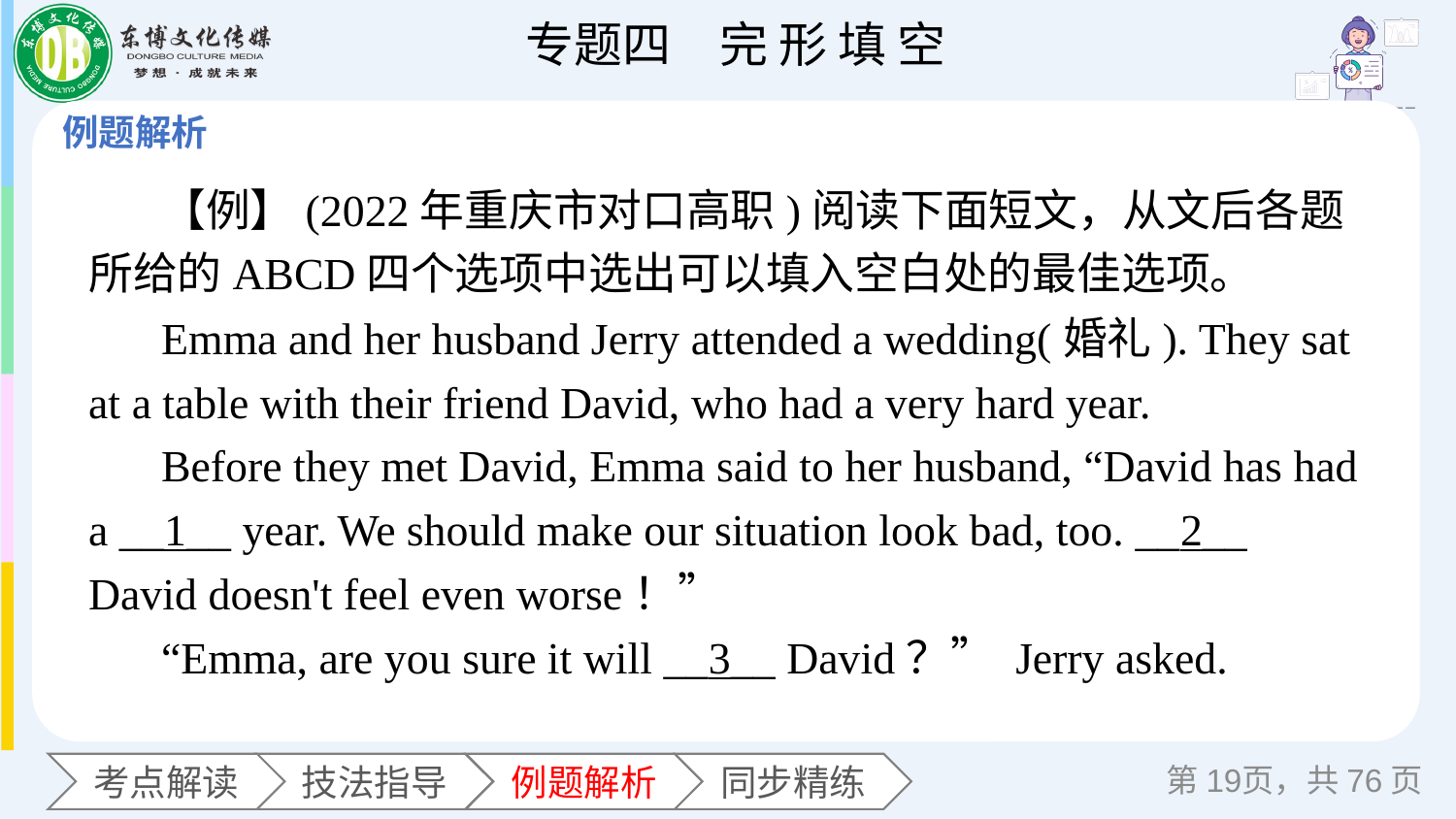

【例】(2022年重庆市对口高职)阅读下面短文，从文后各题所给的ABCD四个选项中选出可以填入空白处的最佳选项。
Emma and her husband Jerry attended a wedding(婚礼). They sat at a table with their friend David, who had a very hard year.
Before they met David, Emma said to her husband, “David has had a __1__ year. We should make our situation look bad, too. __2__ David doesn't feel even worse！”
“Emma, are you sure it will __3__ David？” Jerry asked.
第19页，共76页